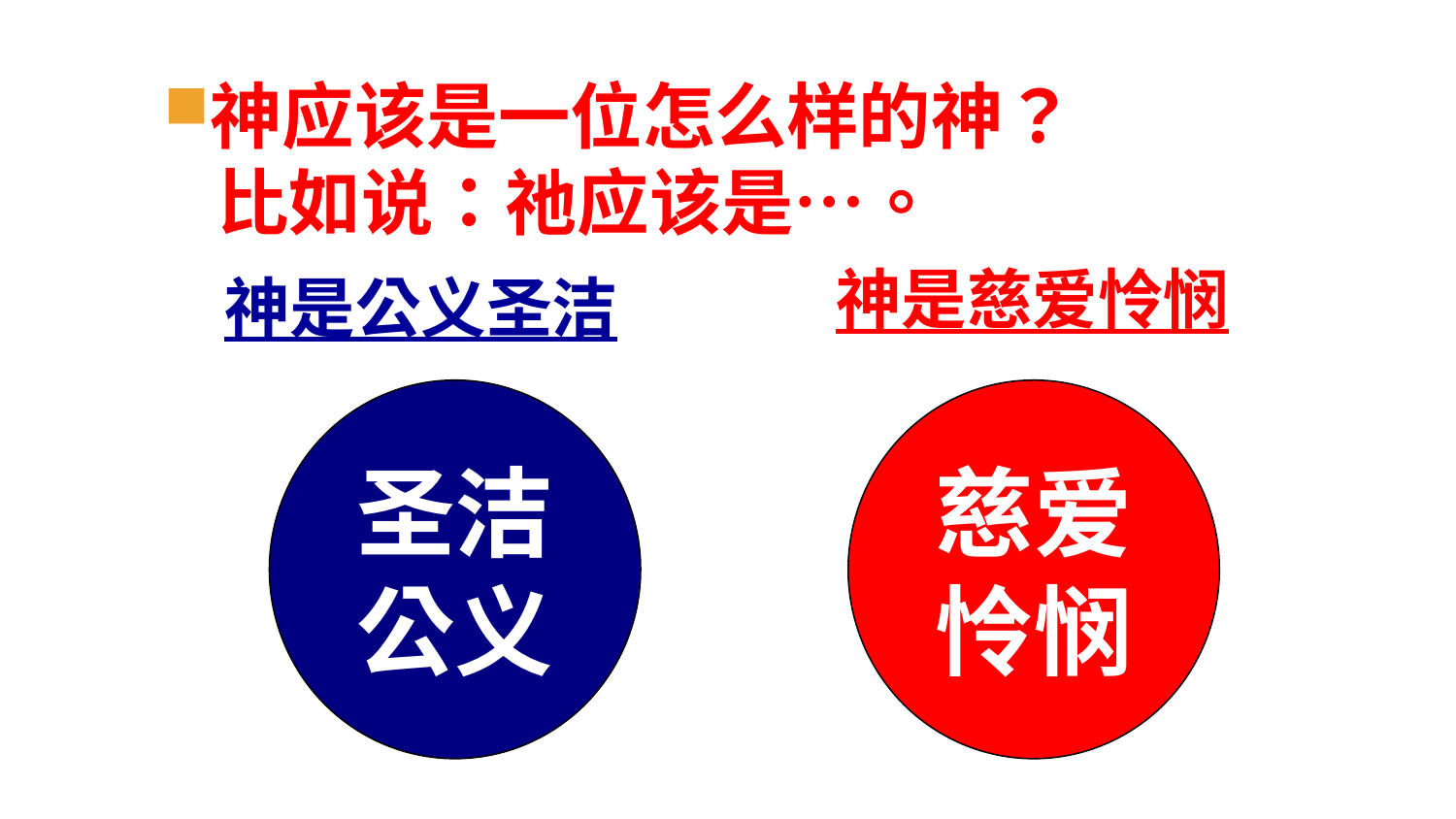

神应该是一位怎么样的神？
比如说：祂应该是…。

神是慈爱怜悯
神是公义圣洁
圣洁
公义
慈爱
怜悯